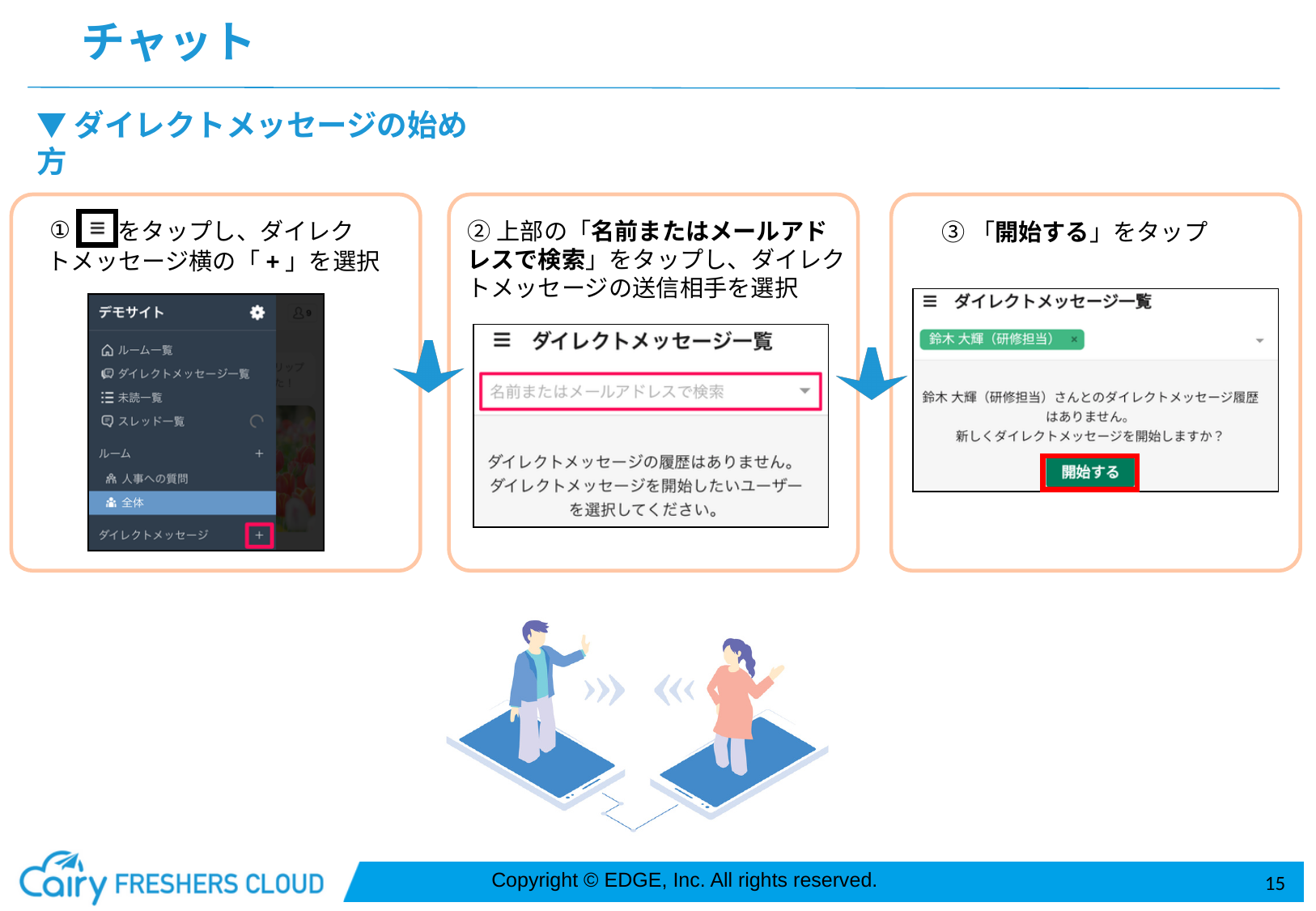

チャット

▼ダイレクトメッセージの始め方

をタップし、ダイレク

①
トメッセージ横の「+」を選択

③「開始する」をタップ

②上部の「名前またはメールアドレスで検索」をタップし、ダイレクトメッセージの送信相手を選択

15

Copyright © EDGE, Inc. All rights reserved.